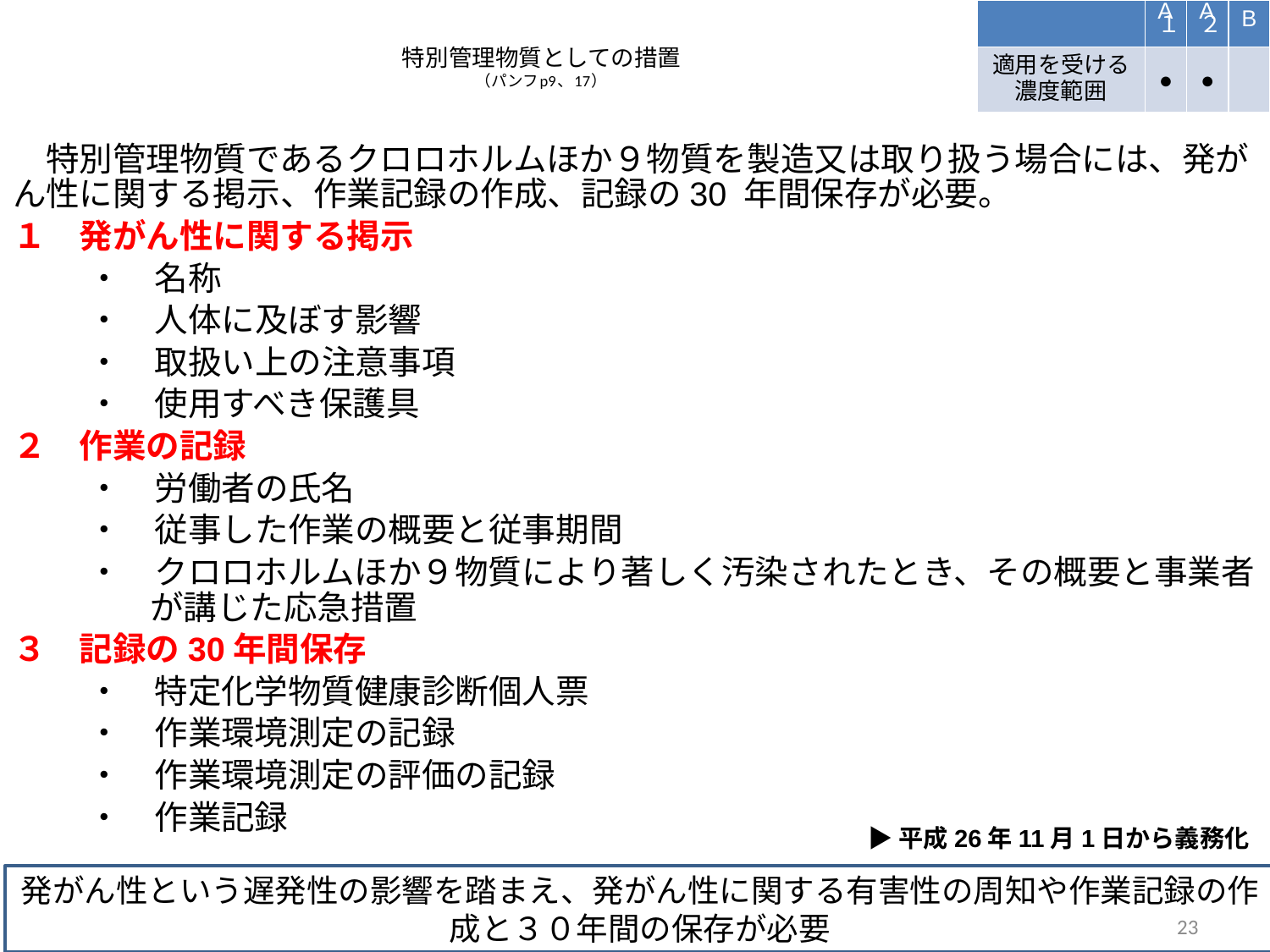

|  | A１ | A２ | B |
| --- | --- | --- | --- |
| 適用を受ける濃度範囲 | ● | ● |  |
# 特別管理物質としての措置 （パンフp9、17）
　特別管理物質であるクロロホルムほか９物質を製造又は取り扱う場合には、発がん性に関する掲示、作業記録の作成、記録の30 年間保存が必要。
１　発がん性に関する掲示
・　名称
・　人体に及ぼす影響
・　取扱い上の注意事項
・　使用すべき保護具
２　作業の記録
・　労働者の氏名
・　従事した作業の概要と従事期間
・　クロロホルムほか９物質により著しく汚染されたとき、その概要と事業者が講じた応急措置
３　記録の30年間保存
・　特定化学物質健康診断個人票
・　作業環境測定の記録
・　作業環境測定の評価の記録
・　作業記録

▶平成26年11月1日から義務化
発がん性という遅発性の影響を踏まえ、発がん性に関する有害性の周知や作業記録の作成と３０年間の保存が必要
23